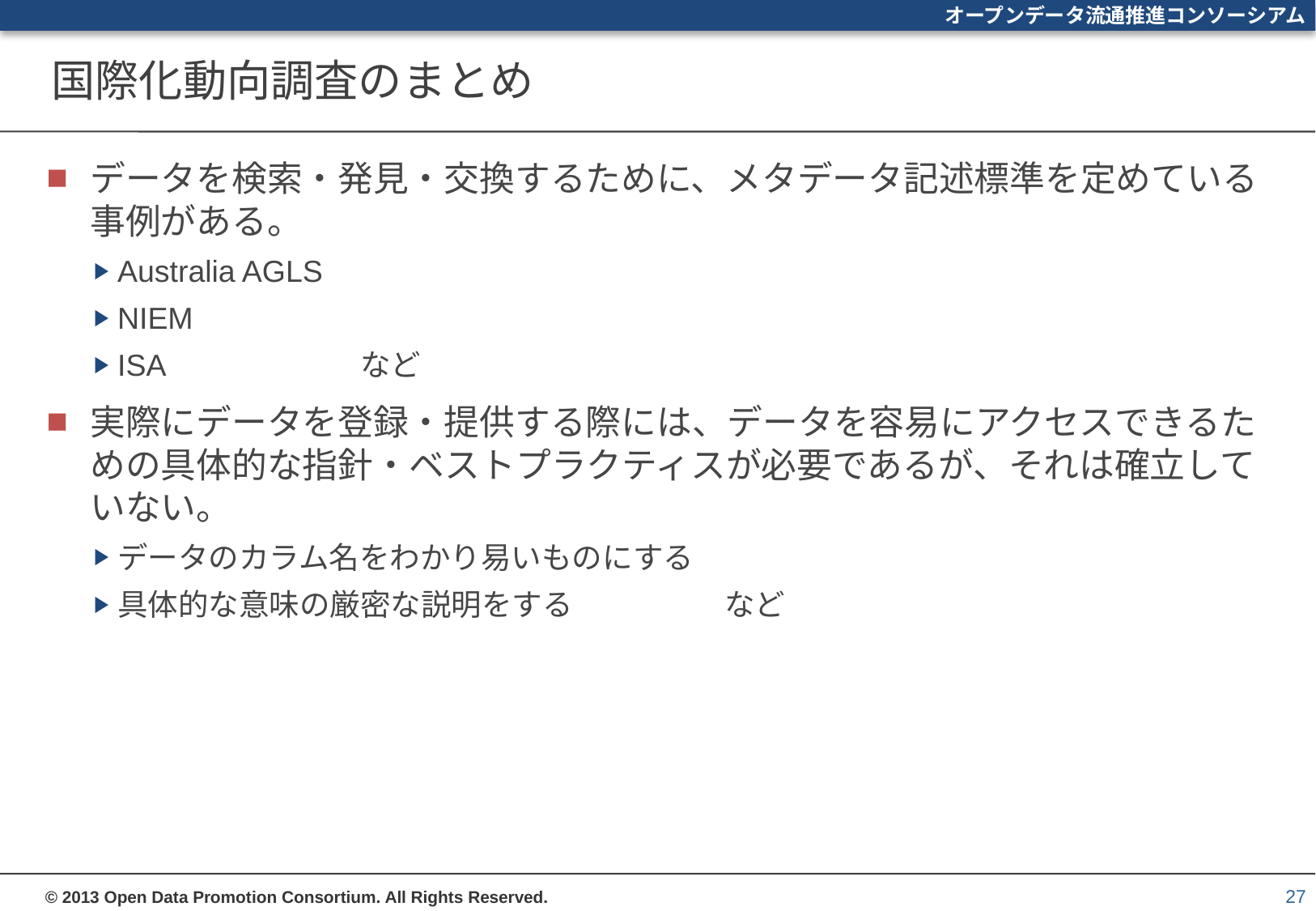

# 国際化動向調査のまとめ
データを検索・発見・交換するために、メタデータ記述標準を定めている事例がある。
Australia AGLS
NIEM
ISA			など
実際にデータを登録・提供する際には、データを容易にアクセスできるための具体的な指針・ベストプラクティスが必要であるが、それは確立していない。
データのカラム名をわかり易いものにする
具体的な意味の厳密な説明をする		など
27